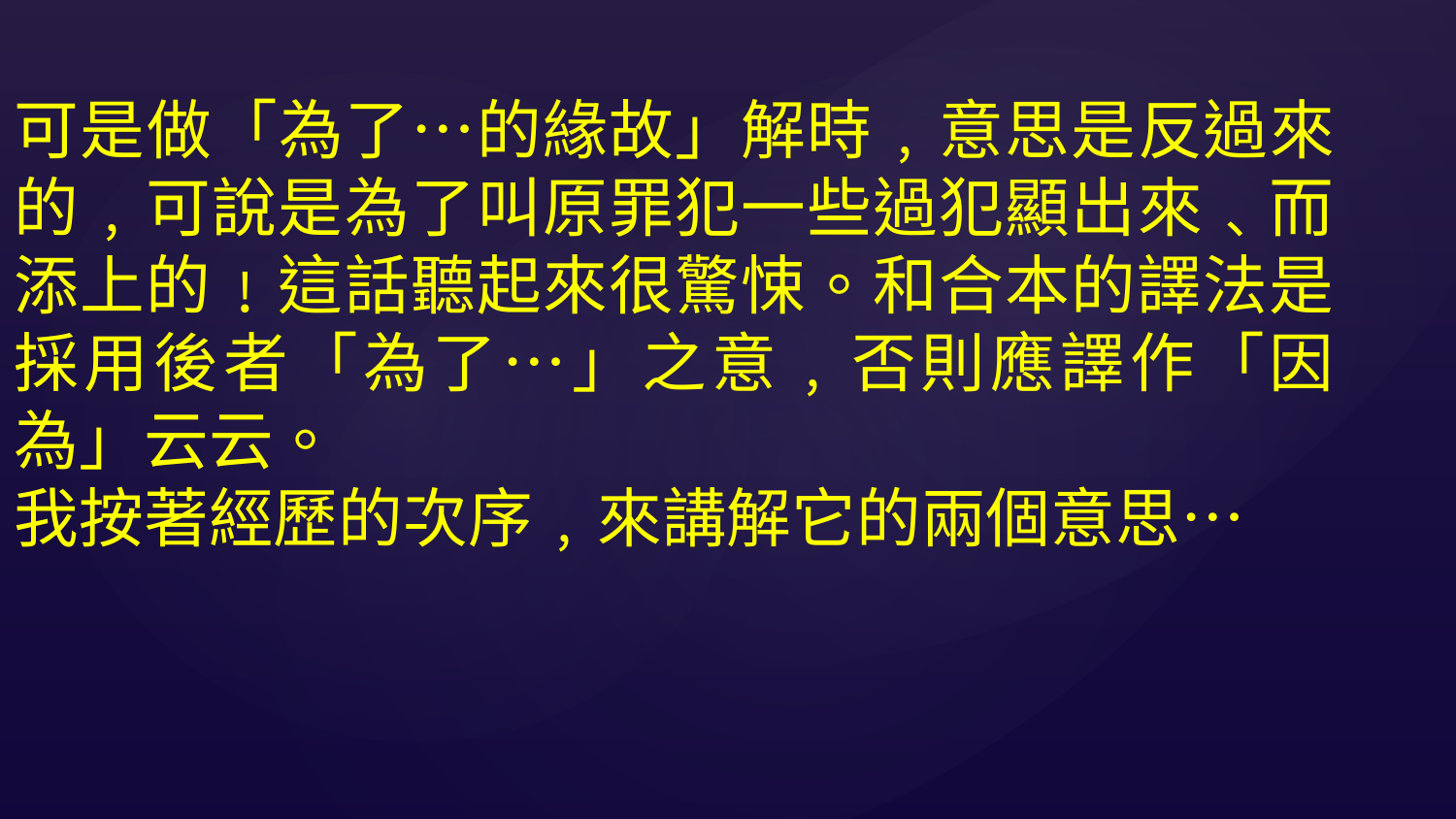

可是做「為了…的緣故」解時﹐意思是反過來的﹐可說是為了叫原罪犯一些過犯顯出來﹑而添上的﹗這話聽起來很驚悚。和合本的譯法是採用後者「為了…」之意﹐否則應譯作「因為」云云。
我按著經歷的次序﹐來講解它的兩個意思…